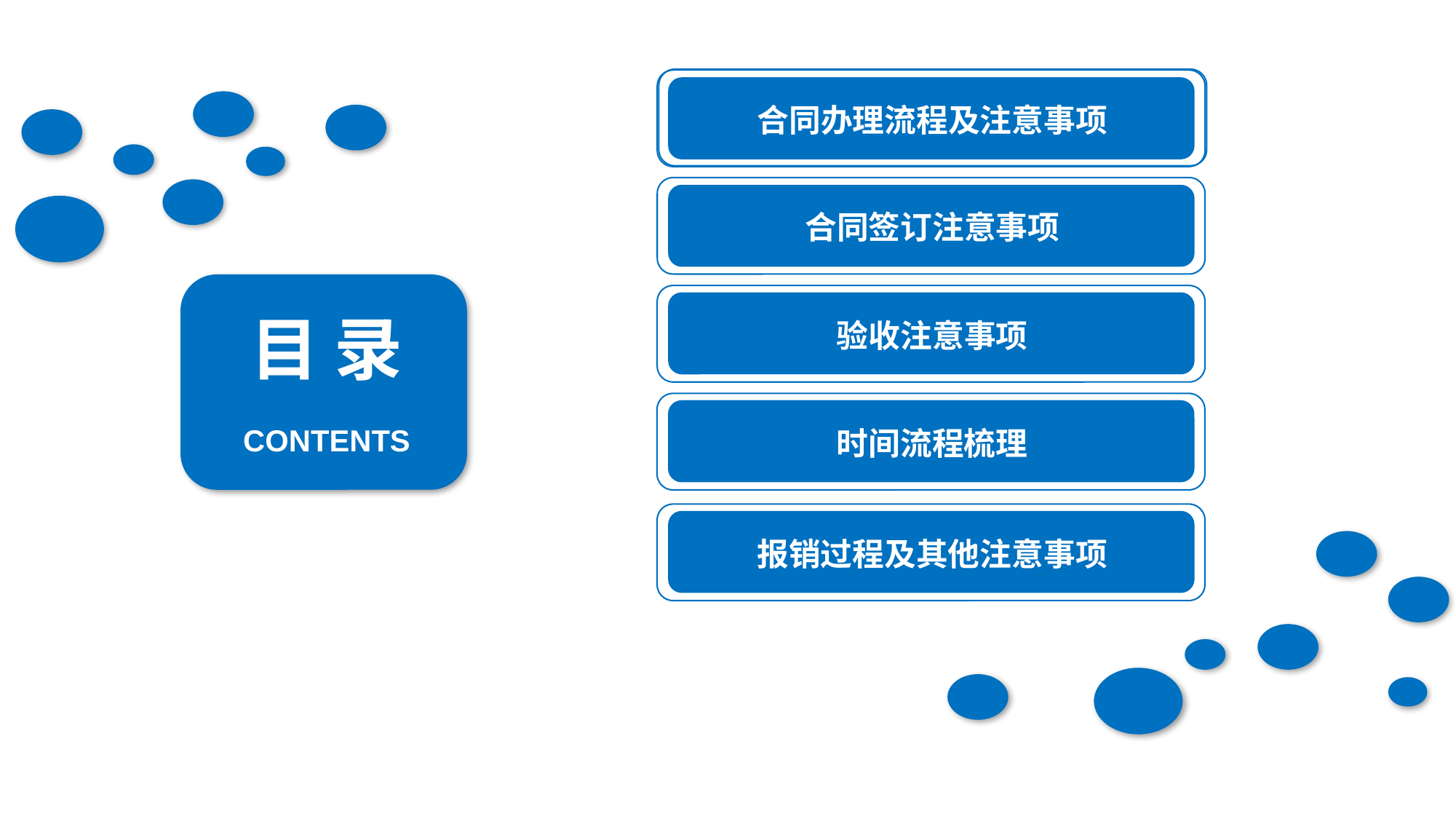

合同办理流程及注意事项

合同签订注意事项

目 录
验收注意事项

时间流程梳理
CONTENTS

报销过程及其他注意事项